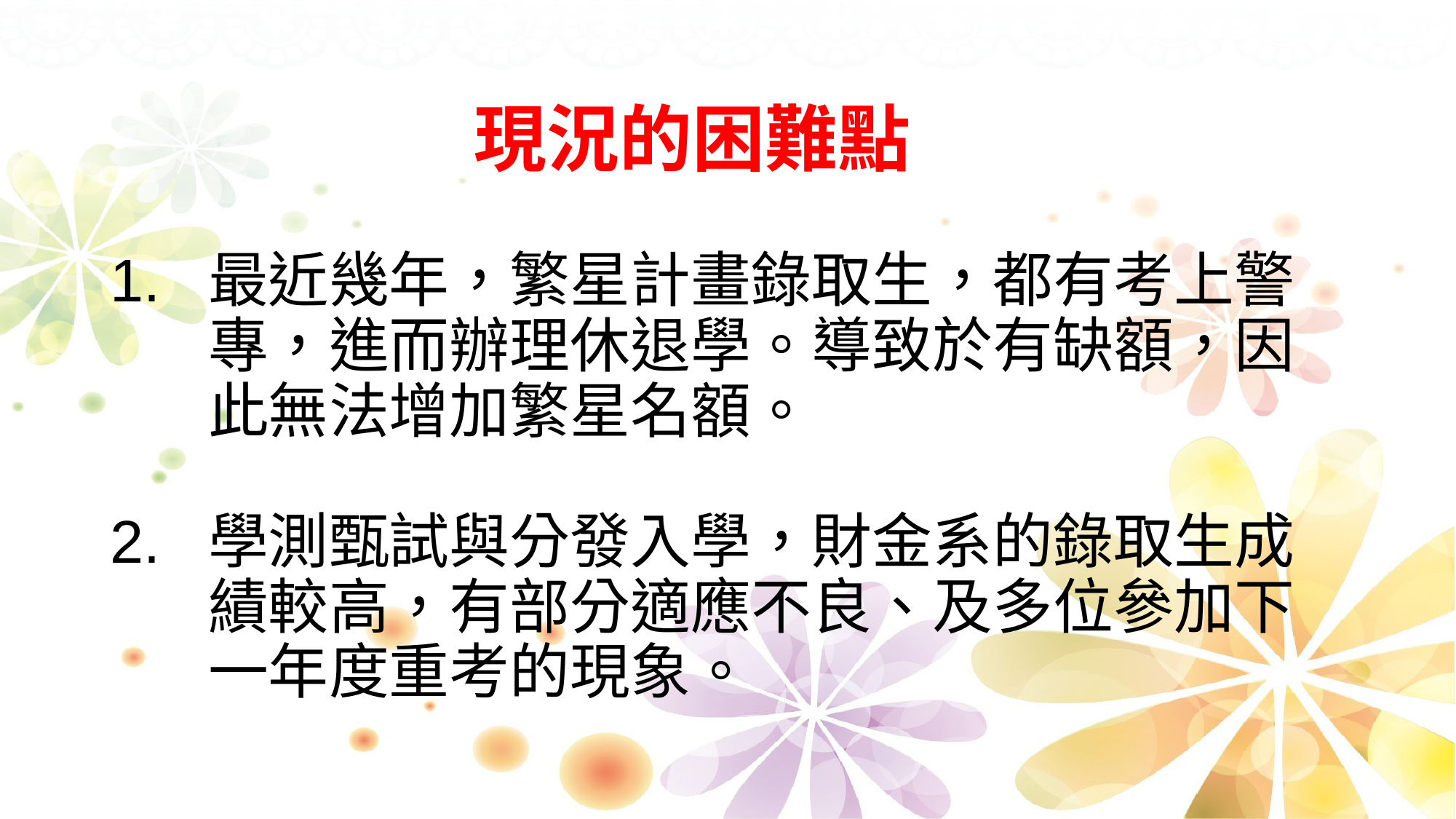

# 現況的困難點
最近幾年，繁星計畫錄取生，都有考上警專，進而辦理休退學。導致於有缺額，因此無法增加繁星名額。

學測甄試與分發入學，財金系的錄取生成績較高，有部分適應不良、及多位參加下一年度重考的現象。